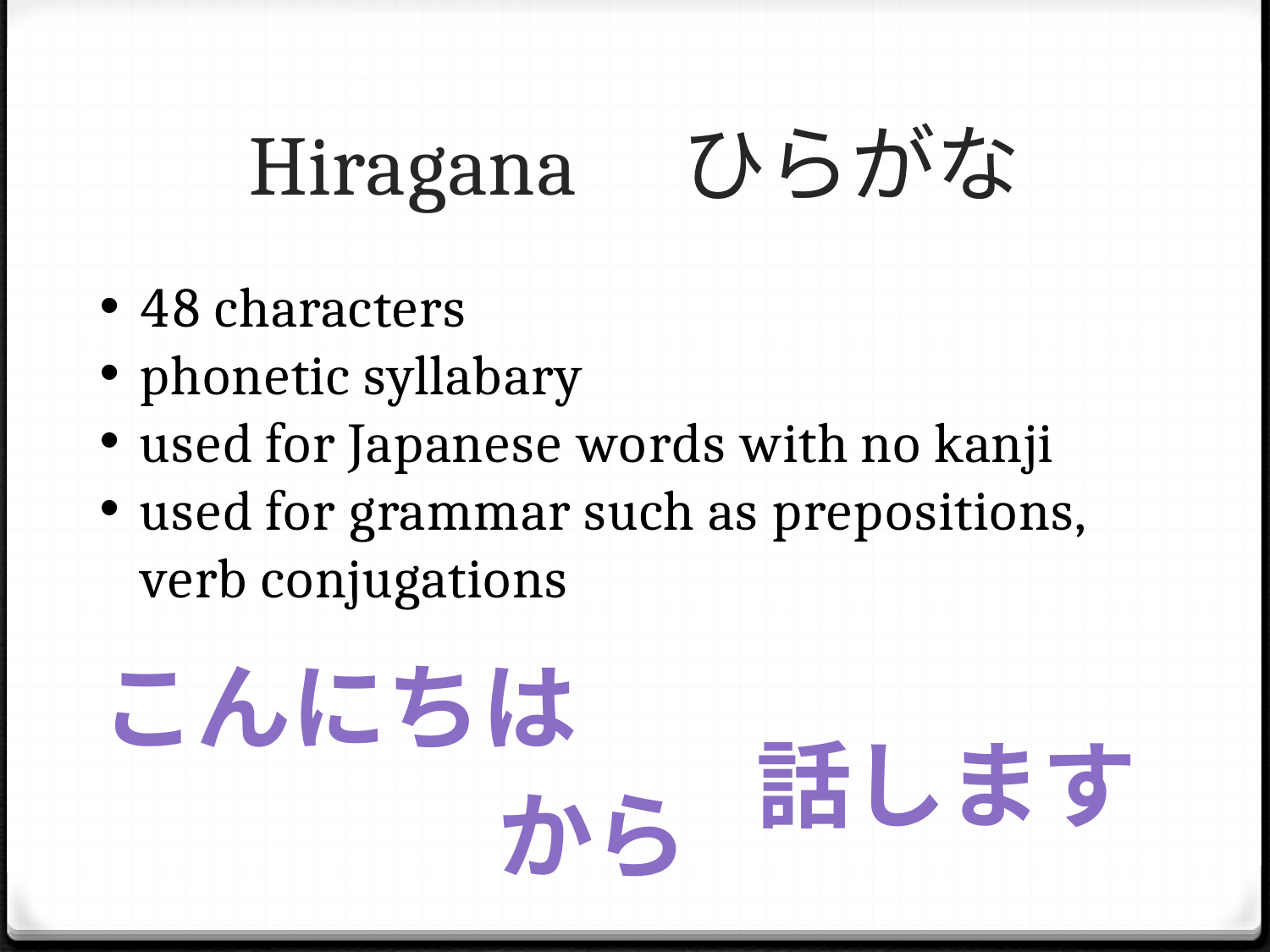

# Hiragana　ひらがな
48 characters
phonetic syllabary
used for Japanese words with no kanji
used for grammar such as prepositions, verb conjugations
こんにちは
話します
から